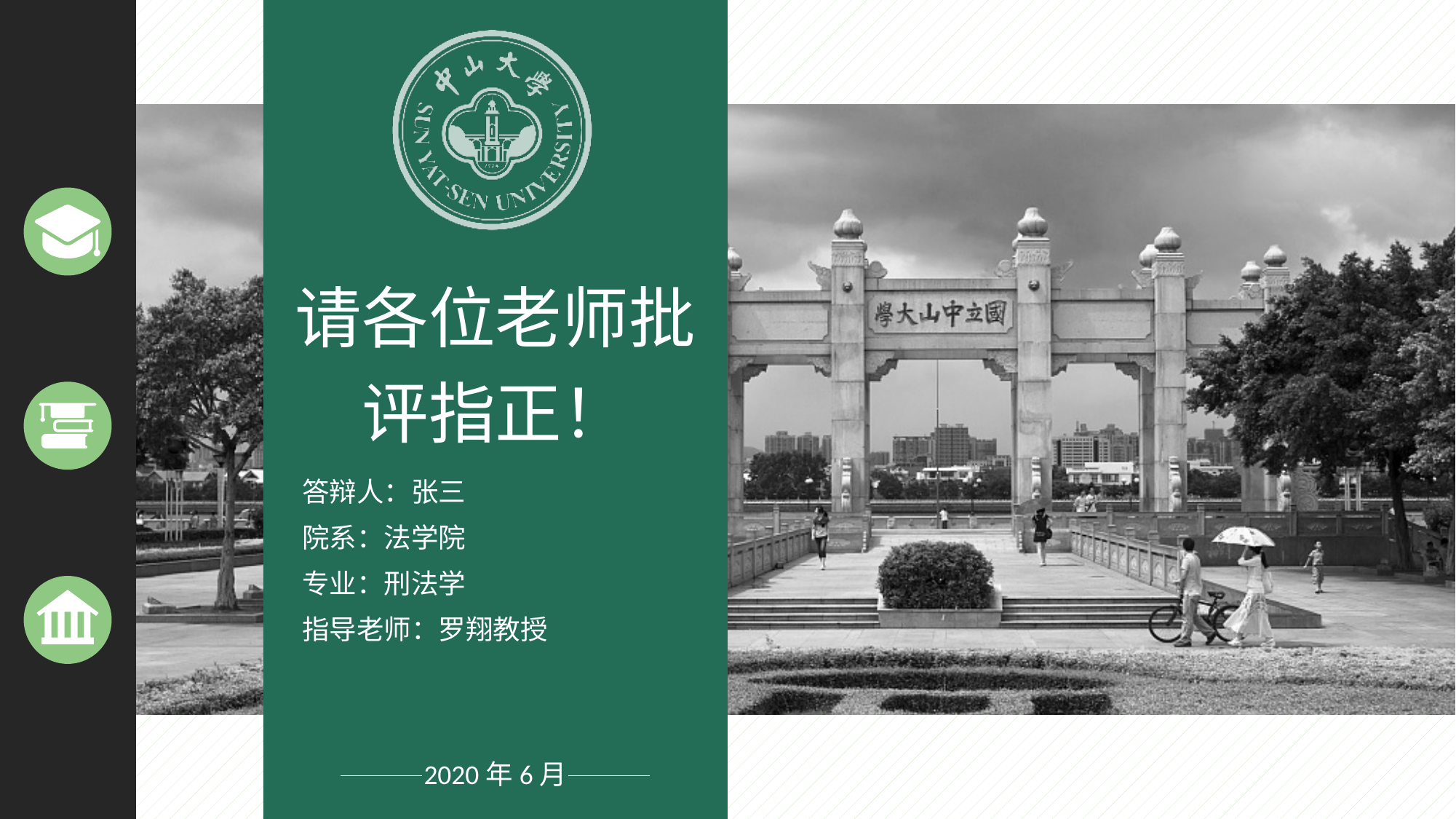

请各位老师批评指正！

答辩人：张三
院系：法学院
专业：刑法学

指导老师：罗翔教授
2020年6月